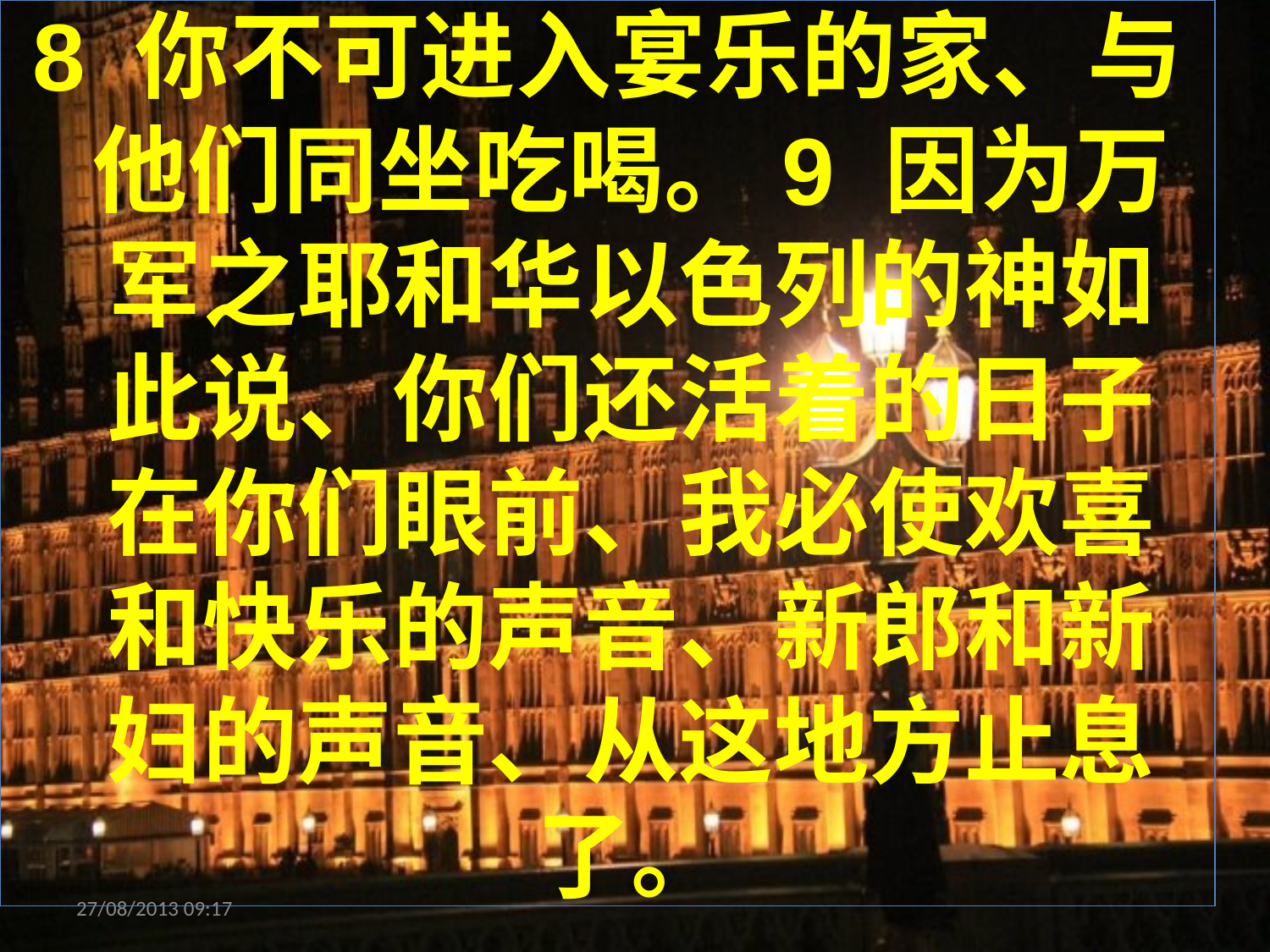

8 你不可进入宴乐的家、与他们同坐吃喝。9 因为万军之耶和华以色列的神如此说、你们还活着的日子在你们眼前、我必使欢喜和快乐的声音、新郎和新妇的声音、从这地方止息了。
27/08/2013 09:17